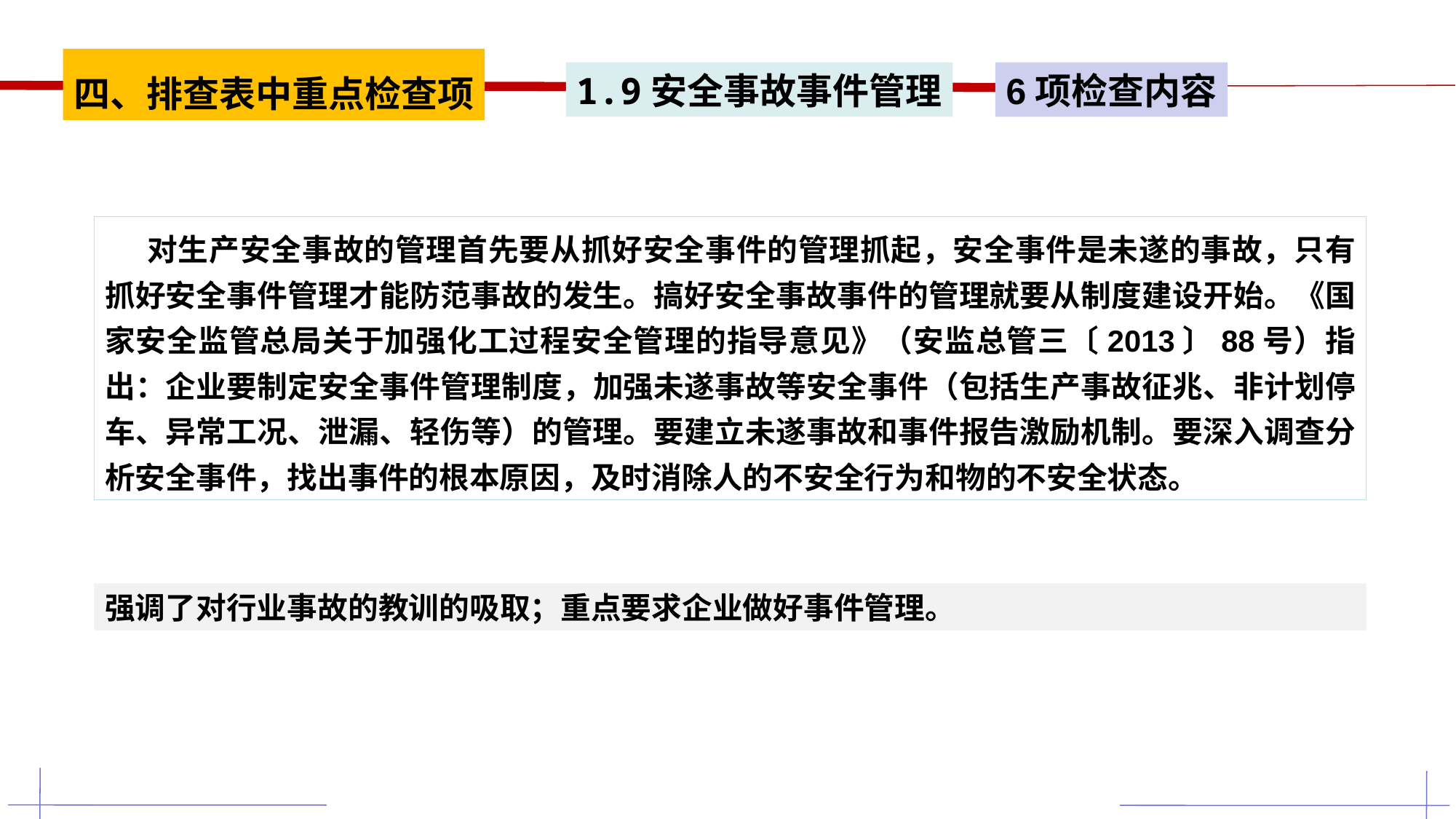

四、排查表中重点检查项
1.9安全事故事件管理
6项检查内容
对生产安全事故的管理首先要从抓好安全事件的管理抓起，安全事件是未遂的事故，只有抓好安全事件管理才能防范事故的发生。搞好安全事故事件的管理就要从制度建设开始。《国家安全监管总局关于加强化工过程安全管理的指导意见》（安监总管三〔2013〕88号）指出：企业要制定安全事件管理制度，加强未遂事故等安全事件（包括生产事故征兆、非计划停车、异常工况、泄漏、轻伤等）的管理。要建立未遂事故和事件报告激励机制。要深入调查分析安全事件，找出事件的根本原因，及时消除人的不安全行为和物的不安全状态。
强调了对行业事故的教训的吸取；重点要求企业做好事件管理。
55